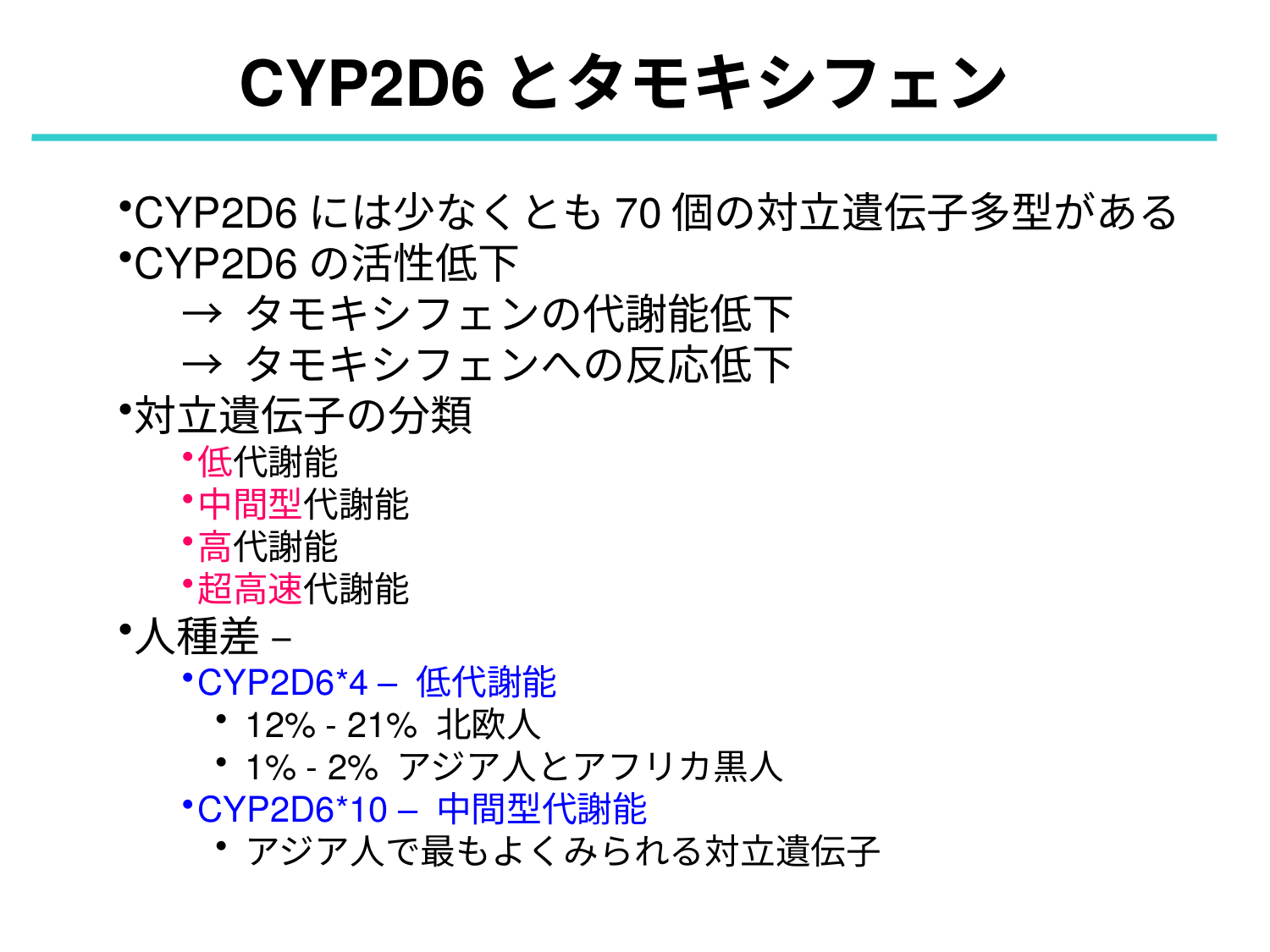

CYP2D6とタモキシフェン

CYP2D6には少なくとも70個の対立遺伝子多型がある
CYP2D6の活性低下
→ タモキシフェンの代謝能低下
→ タモキシフェンへの反応低下
対立遺伝子の分類
低代謝能
中間型代謝能
高代謝能
超高速代謝能
人種差 –
CYP2D6*4 – 低代謝能
12% - 21% 北欧人
1% - 2% アジア人とアフリカ黒人
CYP2D6*10 – 中間型代謝能
アジア人で最もよくみられる対立遺伝子